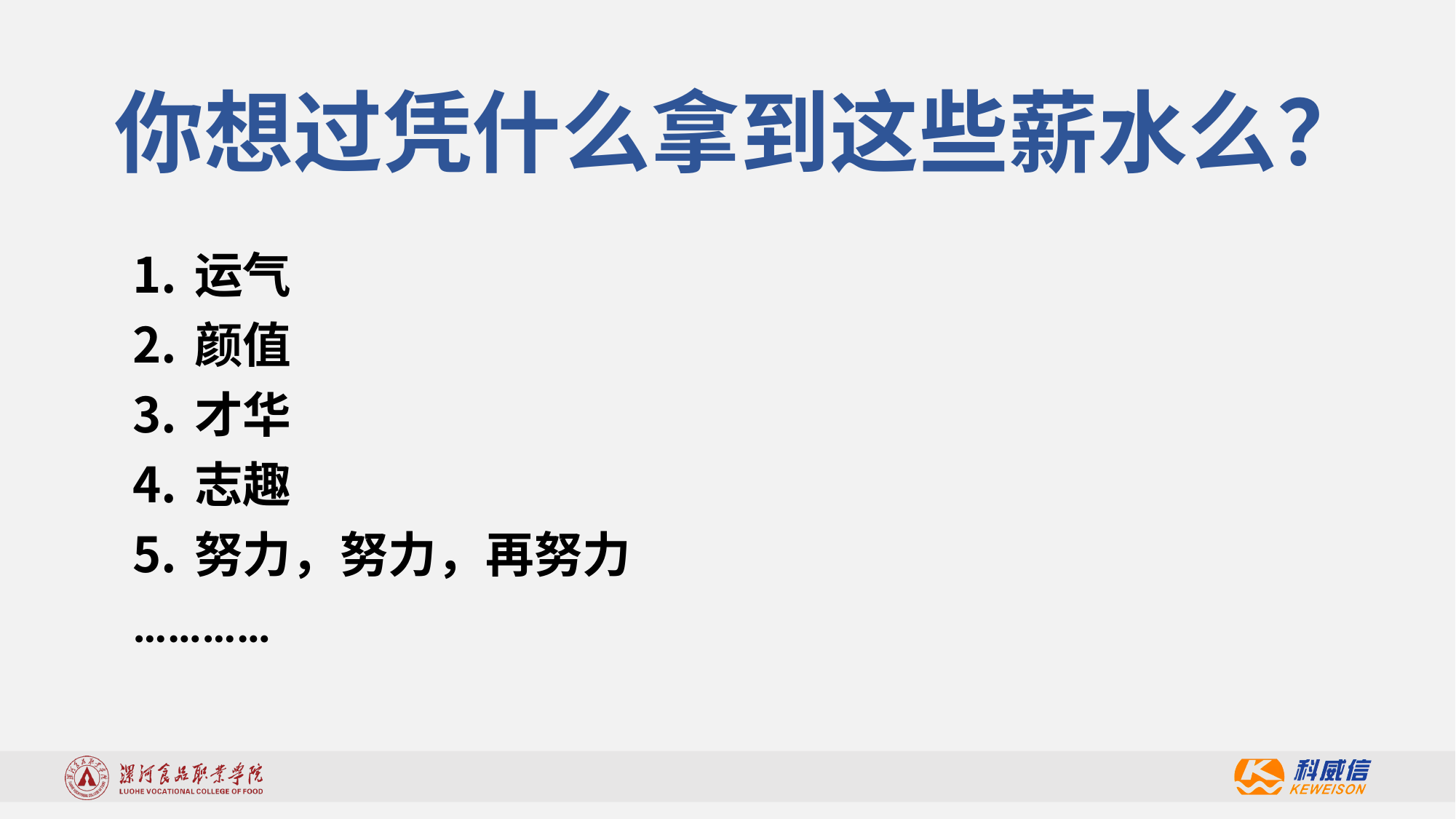

你想过凭什么拿到这些薪水么？
运气
颜值
才华
志趣
努力，努力，再努力
…………